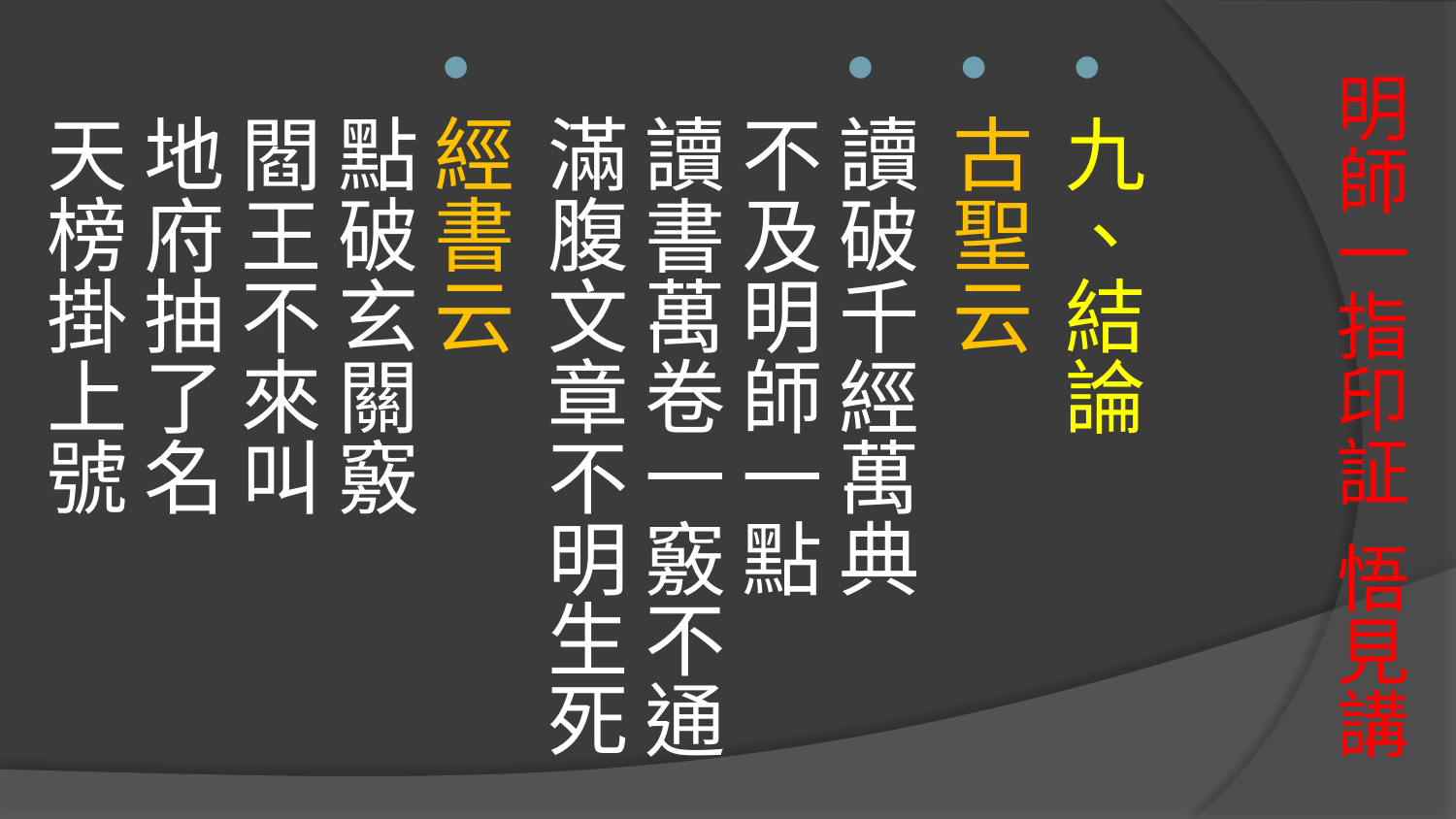

九、結論
古聖云
讀破千經萬典
不及明師一點 
讀書萬卷一竅不通
滿腹文章不明生死
經書云 
點破玄關竅 
閻王不來叫
地府抽了名 
天榜掛上號
# 明師一指印証  悟見講